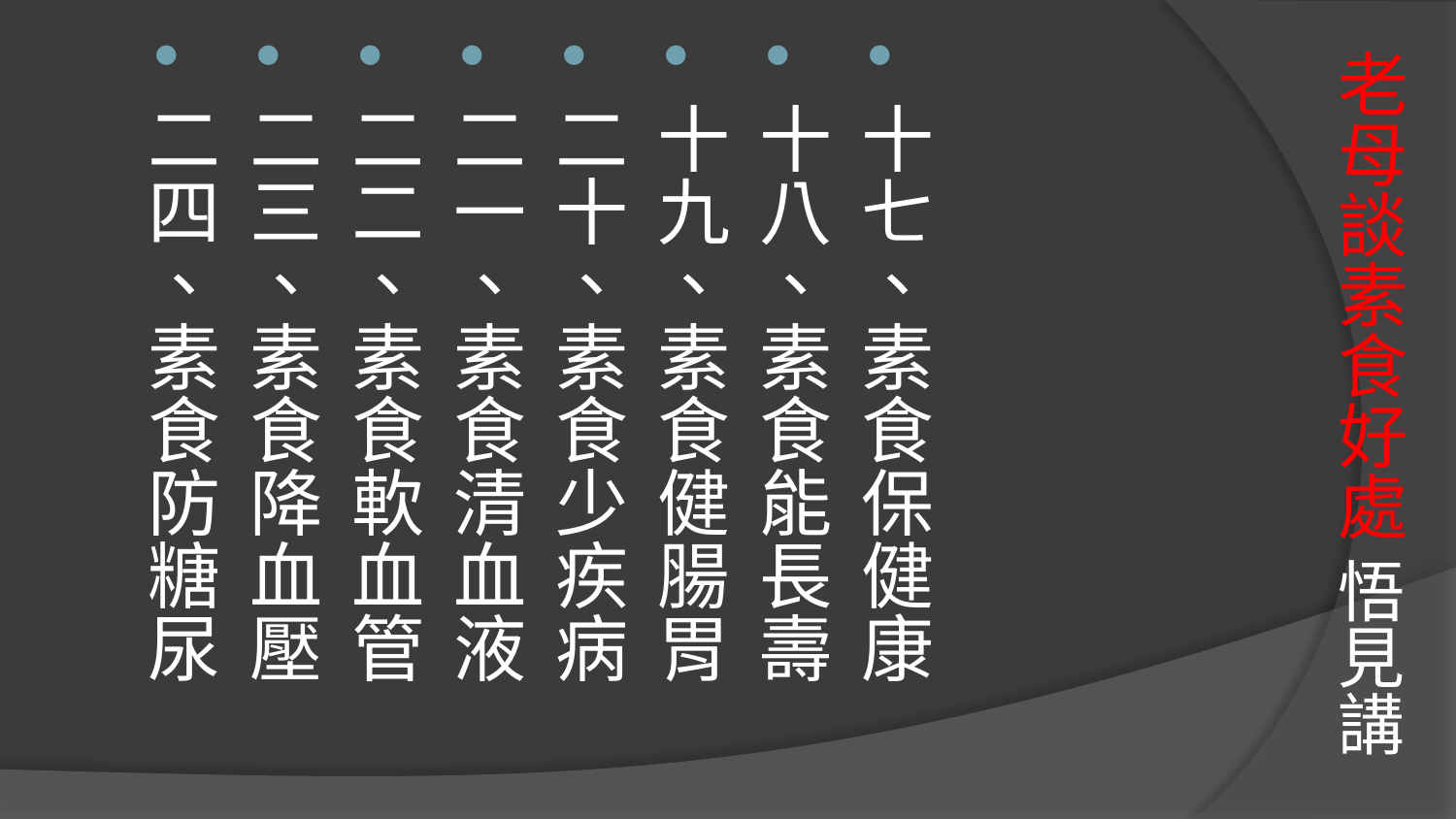

# 老母談素食好處 悟見講
十七、素食保健康
十八、素食能長壽
十九、素食健腸胃
二十、素食少疾病
二一、素食清血液
二二、素食軟血管
二三、素食降血壓
二四、素食防糖尿